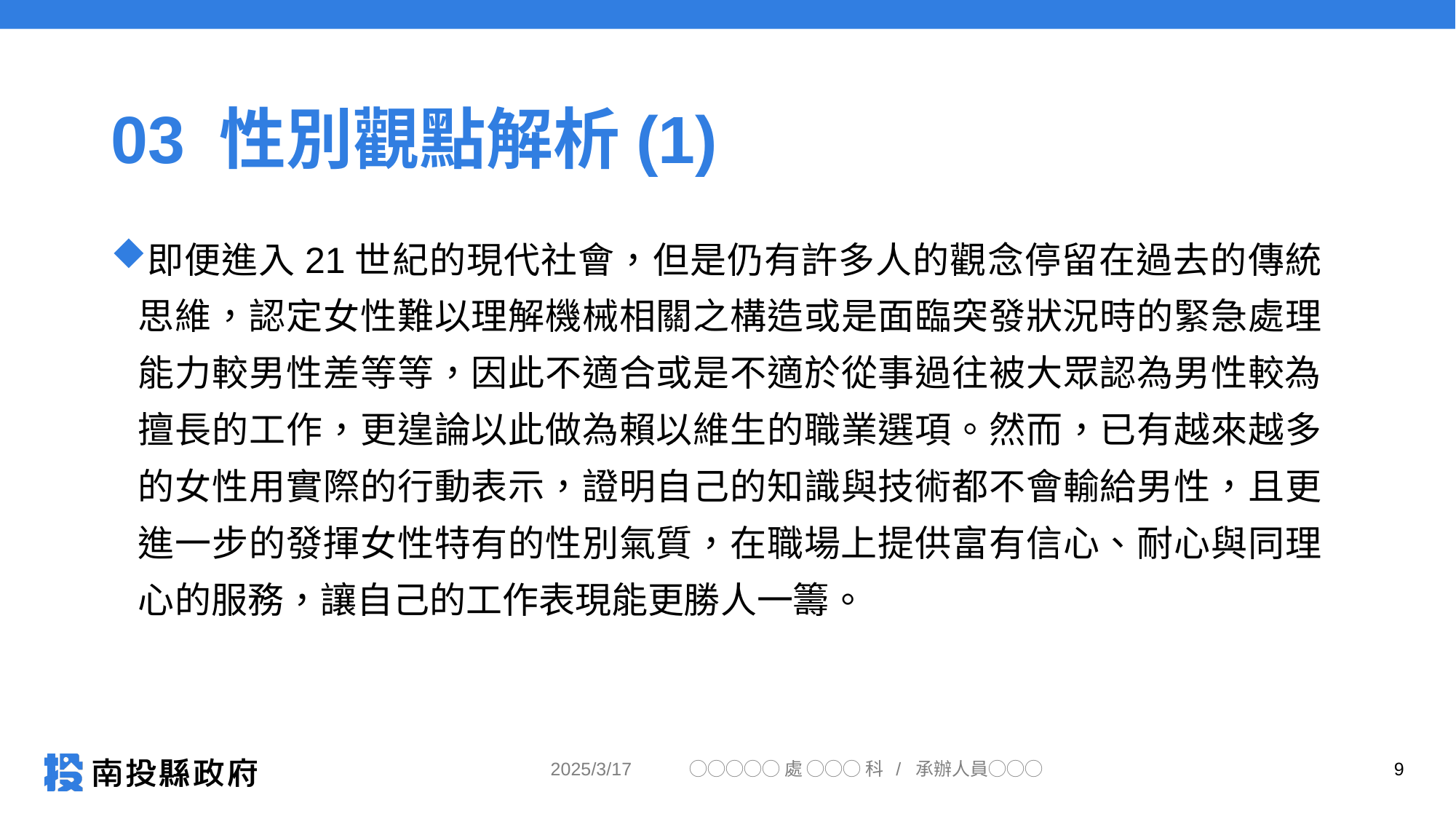

# 03 性別觀點解析(1)
即便進入21世紀的現代社會，但是仍有許多人的觀念停留在過去的傳統思維，認定女性難以理解機械相關之構造或是面臨突發狀況時的緊急處理能力較男性差等等，因此不適合或是不適於從事過往被大眾認為男性較為擅長的工作，更遑論以此做為賴以維生的職業選項。然而，已有越來越多的女性用實際的行動表示，證明自己的知識與技術都不會輸給男性，且更進一步的發揮女性特有的性別氣質，在職場上提供富有信心、耐心與同理心的服務，讓自己的工作表現能更勝人一籌。
2025/3/17
◯◯◯◯◯處 ◯◯◯ 科  /  承辦人員◯◯◯
9